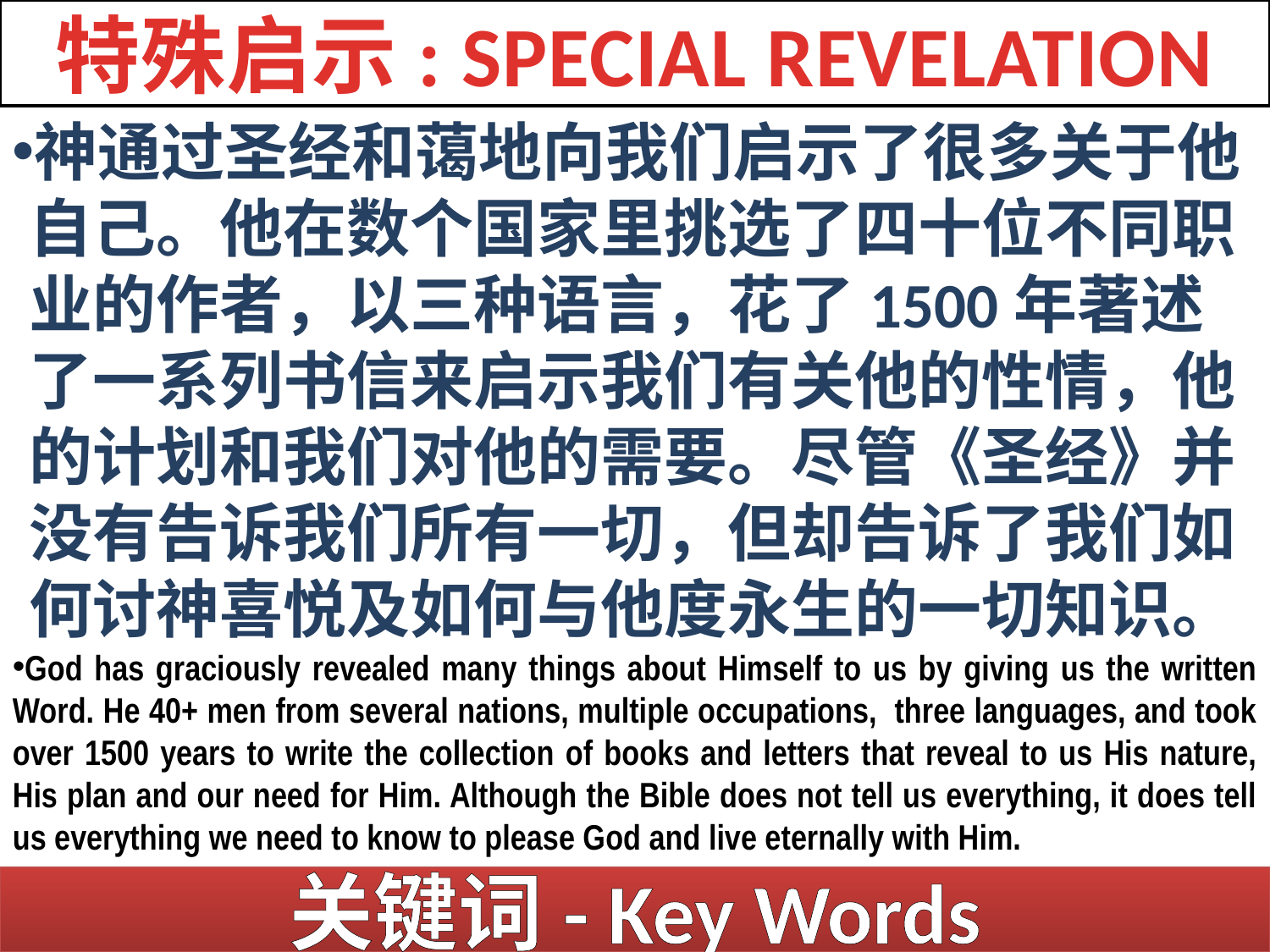

特殊启示: SPECIAL REVELATION
神通过圣经和蔼地向我们启示了很多关于他自己。他在数个国家里挑选了四十位不同职业的作者，以三种语言，花了1500年著述了一系列书信来启示我们有关他的性情，他的计划和我们对他的需要。尽管《圣经》并没有告诉我们所有一切，但却告诉了我们如何讨神喜悦及如何与他度永生的一切知识。
God has graciously revealed many things about Himself to us by giving us the written Word. He 40+ men from several nations, multiple occupations,  three languages, and took over 1500 years to write the collection of books and letters that reveal to us His nature, His plan and our need for Him. Although the Bible does not tell us everything, it does tell us everything we need to know to please God and live eternally with Him.
关键词- Key Words